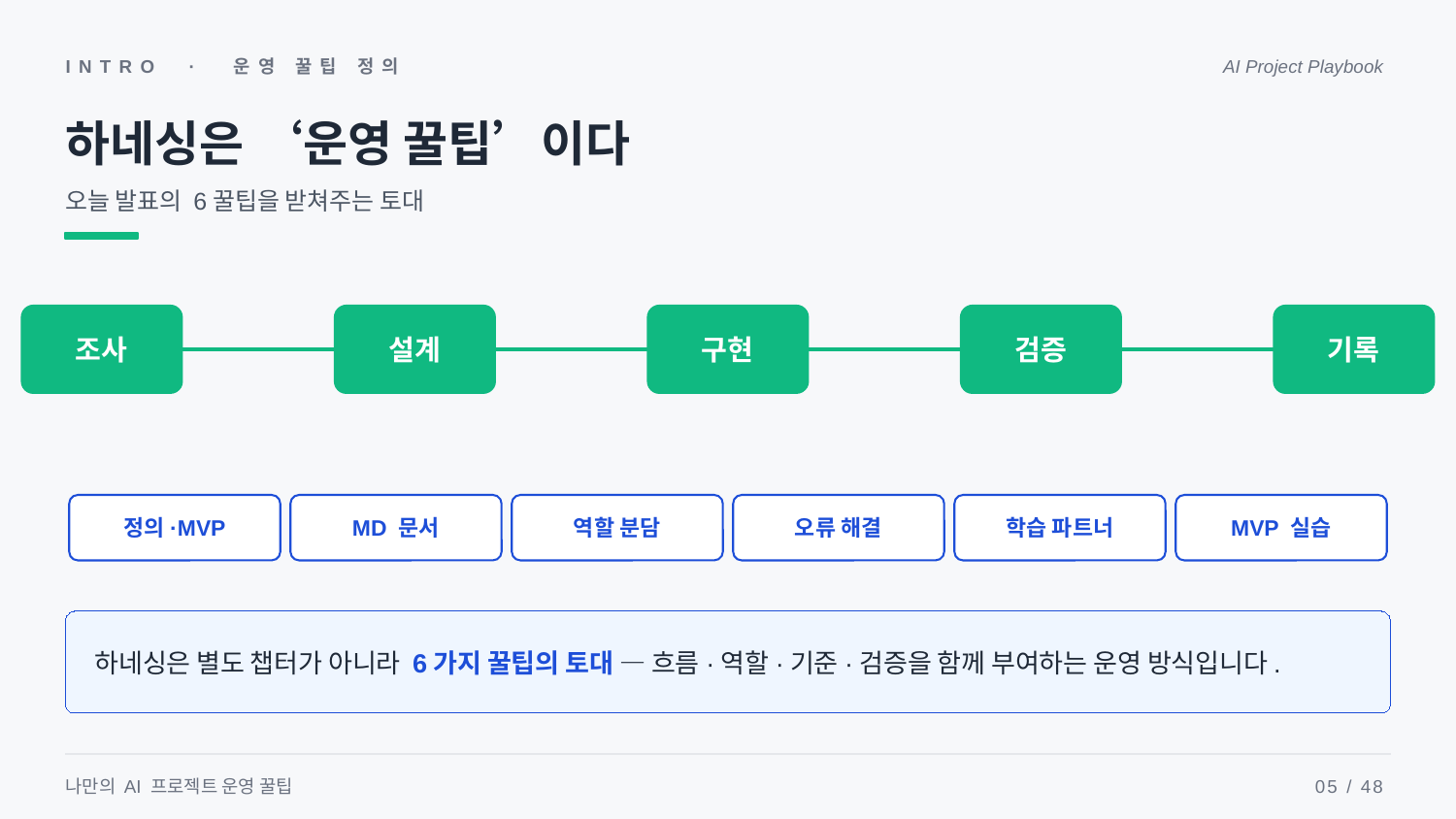

INTRO  ·  운영 꿀팁 정의
AI Project Playbook
하네싱은 ‘운영 꿀팁’이다
오늘 발표의 6꿀팁을 받쳐주는 토대

조사
설계
구현
검증
기록

정의·MVP
MD 문서
역할 분담
오류 해결
학습 파트너
MVP 실습

하네싱은 별도 챕터가 아니라 6가지 꿀팁의 토대 — 흐름·역할·기준·검증을 함께 부여하는 운영 방식입니다.

나만의 AI 프로젝트 운영 꿀팁
05 / 48